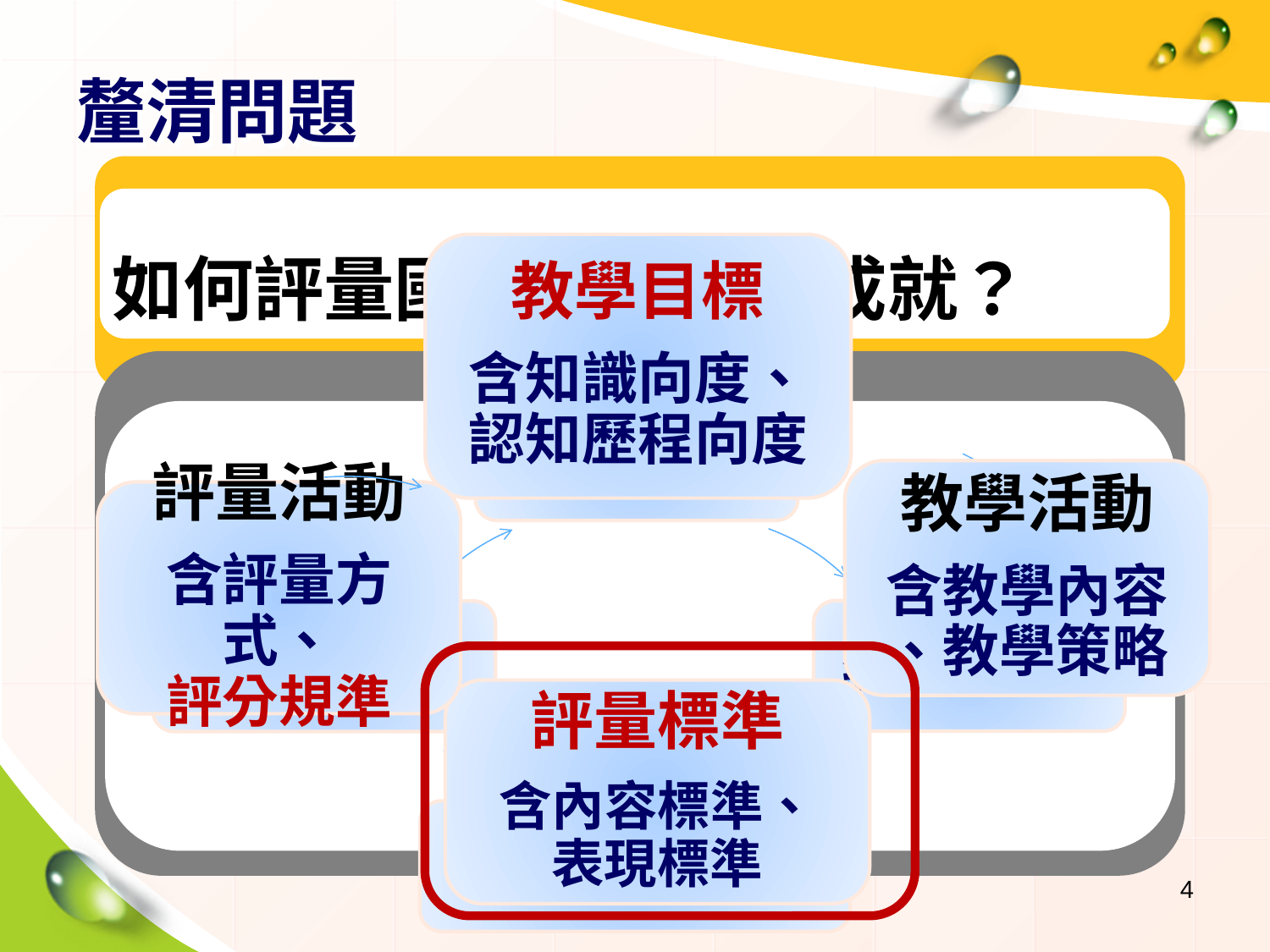

釐清問題

教學目標
含知識向度、認知歷程向度
教學活動
含教學內容
、教學策略
評量標準
含內容標準、表現標準
評量活動
含評量方式、
評分規準
如何評量國中學生學習成就？

教學目標
教學活動
評量目標
評量活動

4